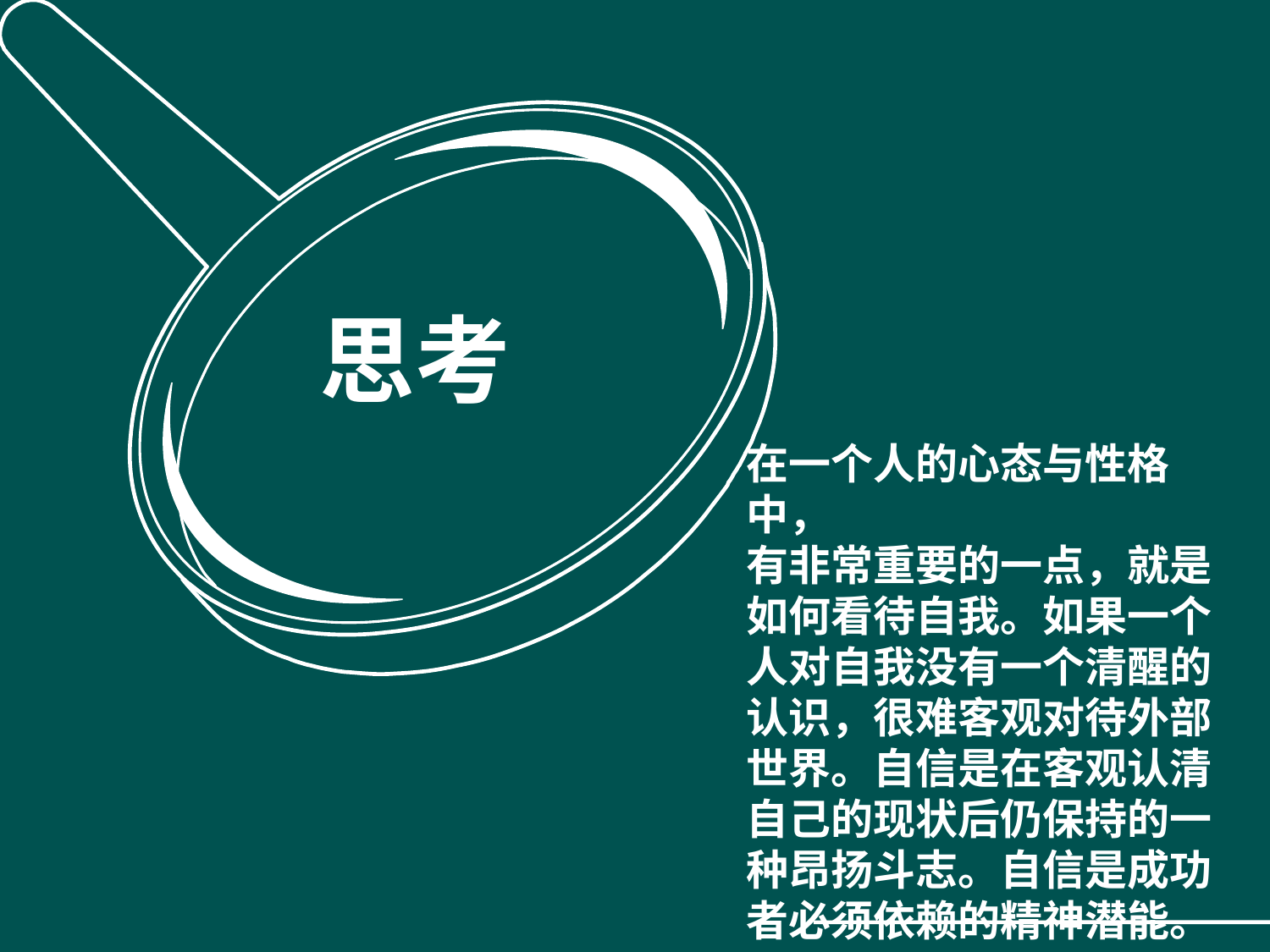

思考

在一个人的心态与性格中，
有非常重要的一点，就是
如何看待自我。如果一个
人对自我没有一个清醒的
认识，很难客观对待外部
世界。自信是在客观认清
自己的现状后仍保持的一
种昂扬斗志。自信是成功
者必须依赖的精神潜能。